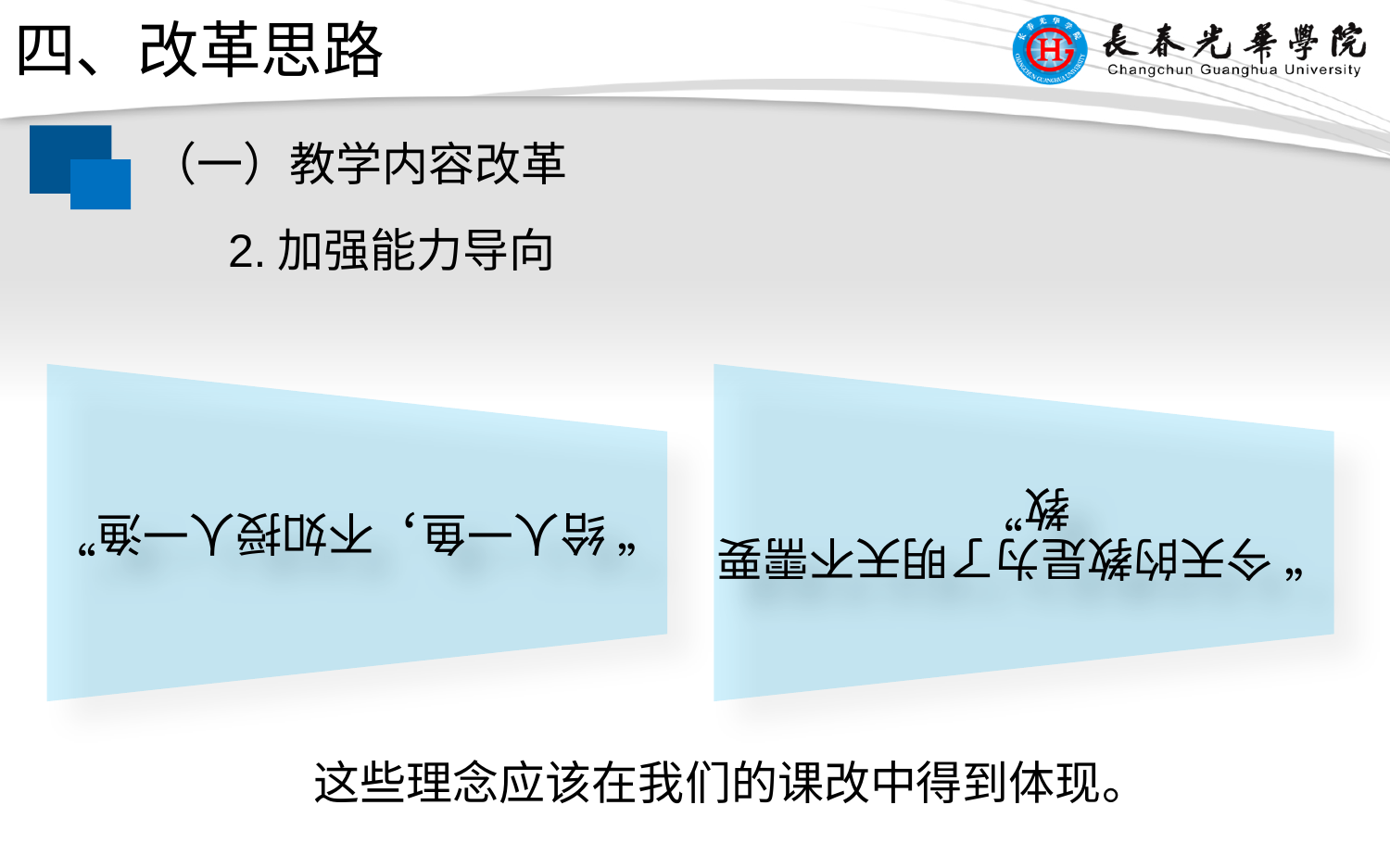

四、改革思路

（一）教学内容改革
2.加强能力导向
“给人一鱼，不如授人一渔”
“今天的教是为了明天不需要教”
这些理念应该在我们的课改中得到体现。